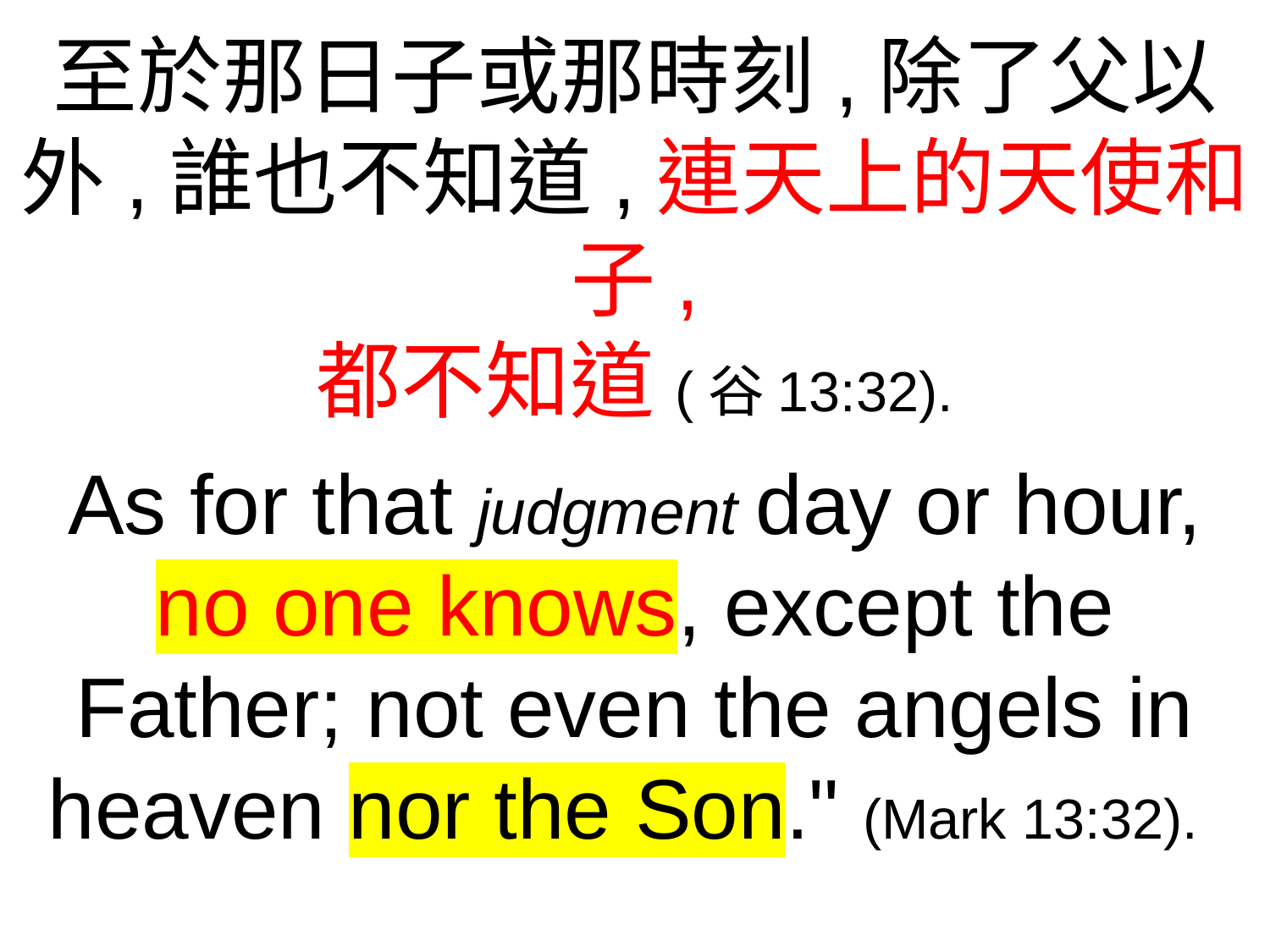

至於那日子或那時刻,除了父以外,誰也不知道,連天上的天使和子,
都不知道(谷13:32).
As for that judgment day or hour, no one knows, except the Father; not even the angels in heaven nor the Son." (Mark 13:32).